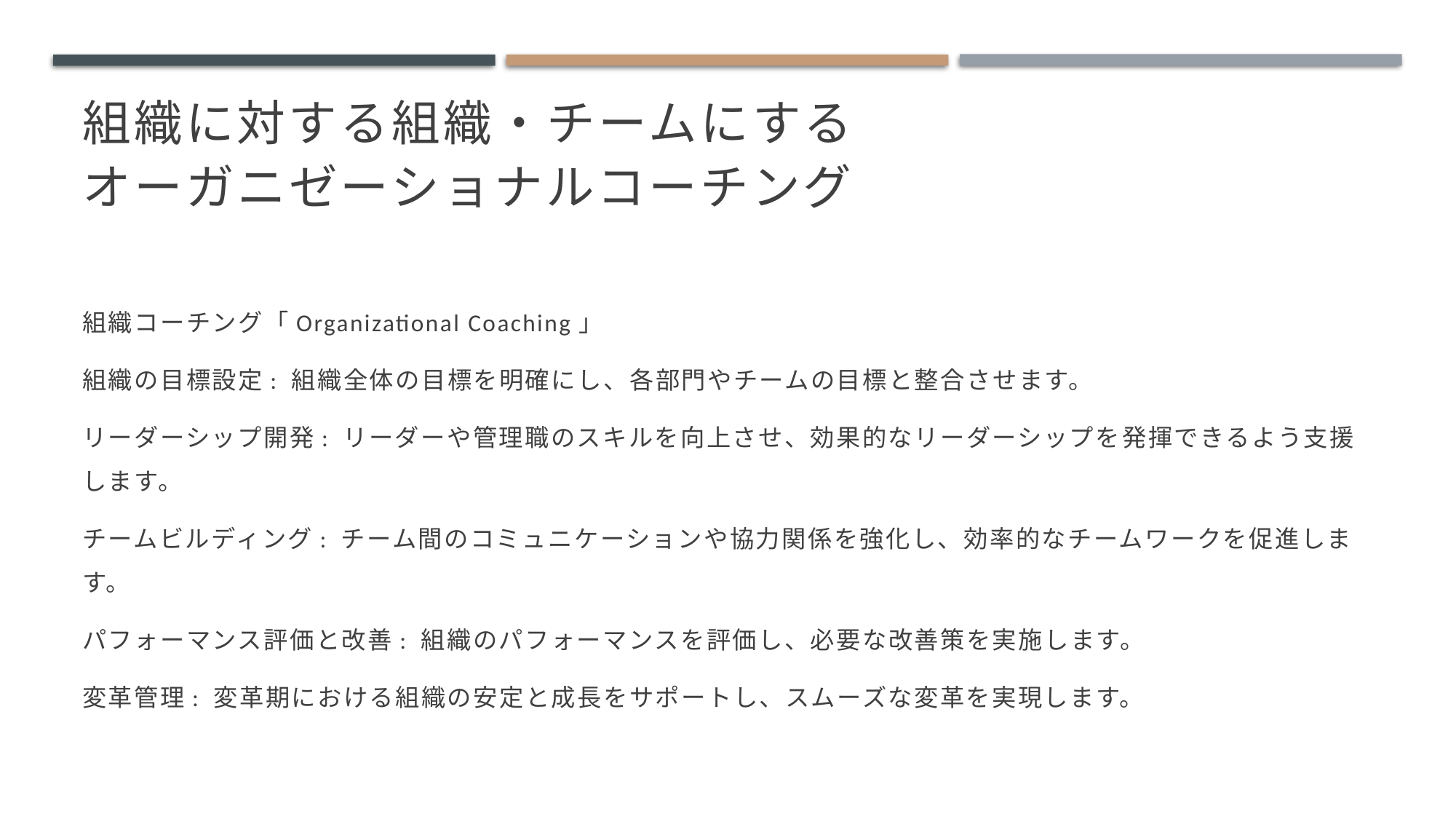

# 組織に対する組織・チームにする オーガニゼーショナルコーチング
組織コーチング「Organizational Coaching」
組織の目標設定: 組織全体の目標を明確にし、各部門やチームの目標と整合させます。
リーダーシップ開発: リーダーや管理職のスキルを向上させ、効果的なリーダーシップを発揮できるよう支援します。
チームビルディング: チーム間のコミュニケーションや協力関係を強化し、効率的なチームワークを促進します。
パフォーマンス評価と改善: 組織のパフォーマンスを評価し、必要な改善策を実施します。
変革管理: 変革期における組織の安定と成長をサポートし、スムーズな変革を実現します。